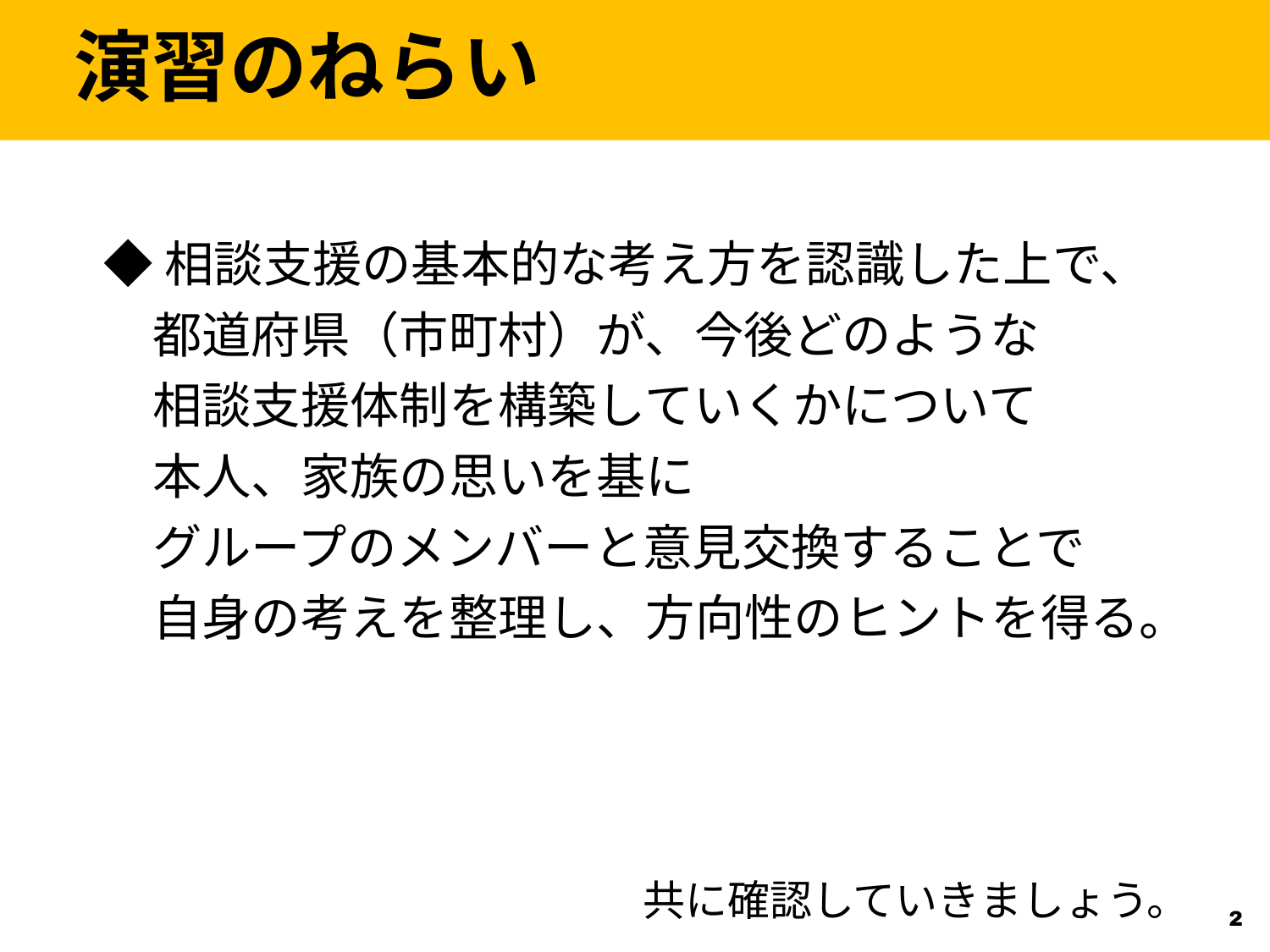

# 演習のねらい
◆相談支援の基本的な考え方を認識した上で、
　都道府県（市町村）が、今後どのような
　相談支援体制を構築していくかについて
　本人、家族の思いを基に
　グループのメンバーと意見交換することで
　自身の考えを整理し、方向性のヒントを得る。
共に確認していきましょう。
2